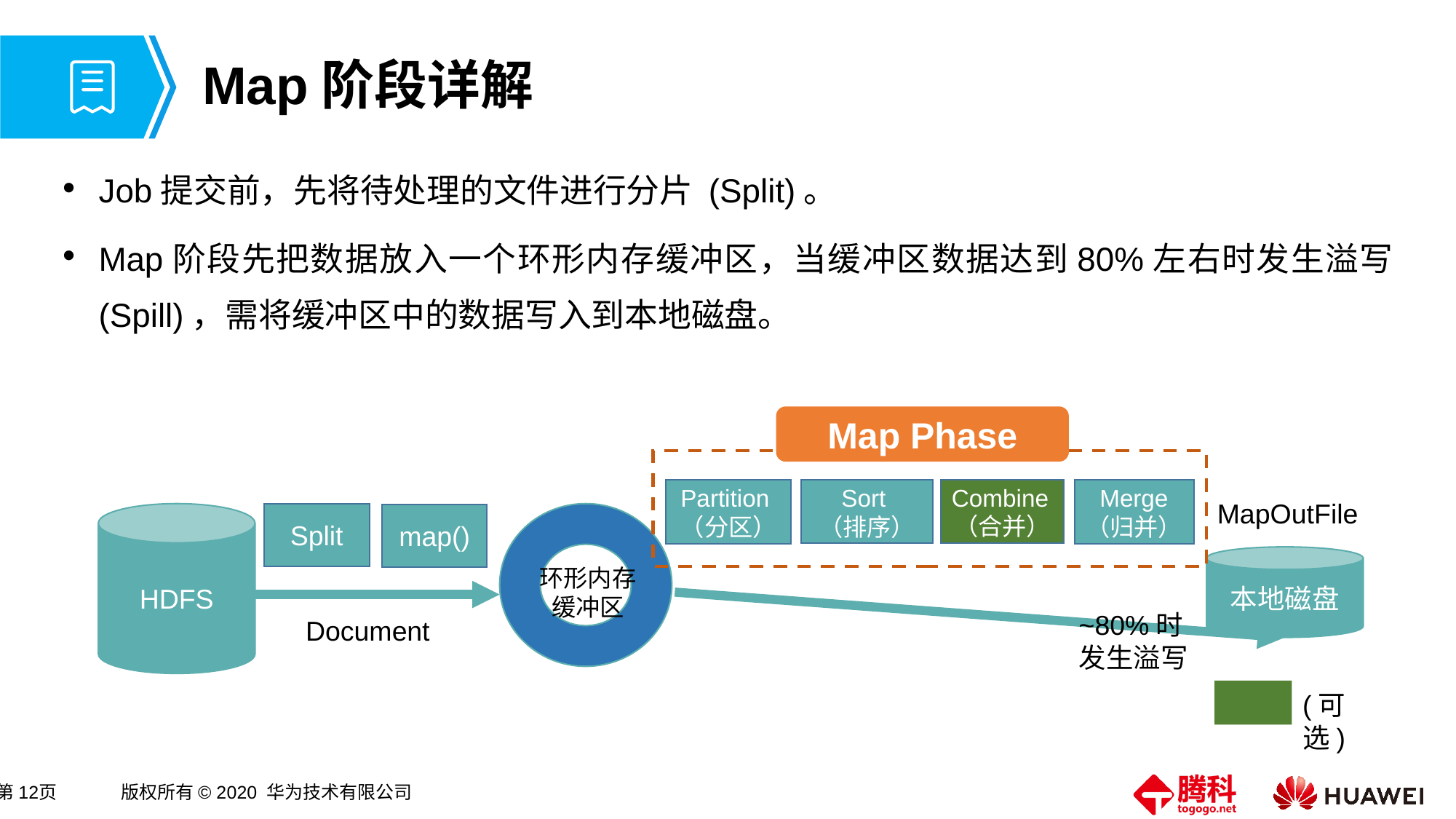

# Map阶段详解
Job提交前，先将待处理的文件进行分片 (Split)。
Map阶段先把数据放入一个环形内存缓冲区，当缓冲区数据达到80%左右时发生溢写 (Spill)，需将缓冲区中的数据写入到本地磁盘。
Map Phase

Merge
（归并）
Partition
（分区）
Sort
（排序）
Combine（合并）
MapOutFile
HDFS
Split

map()
本地磁盘
环形内存缓冲区
~80%时发生溢写
Document

(可选)